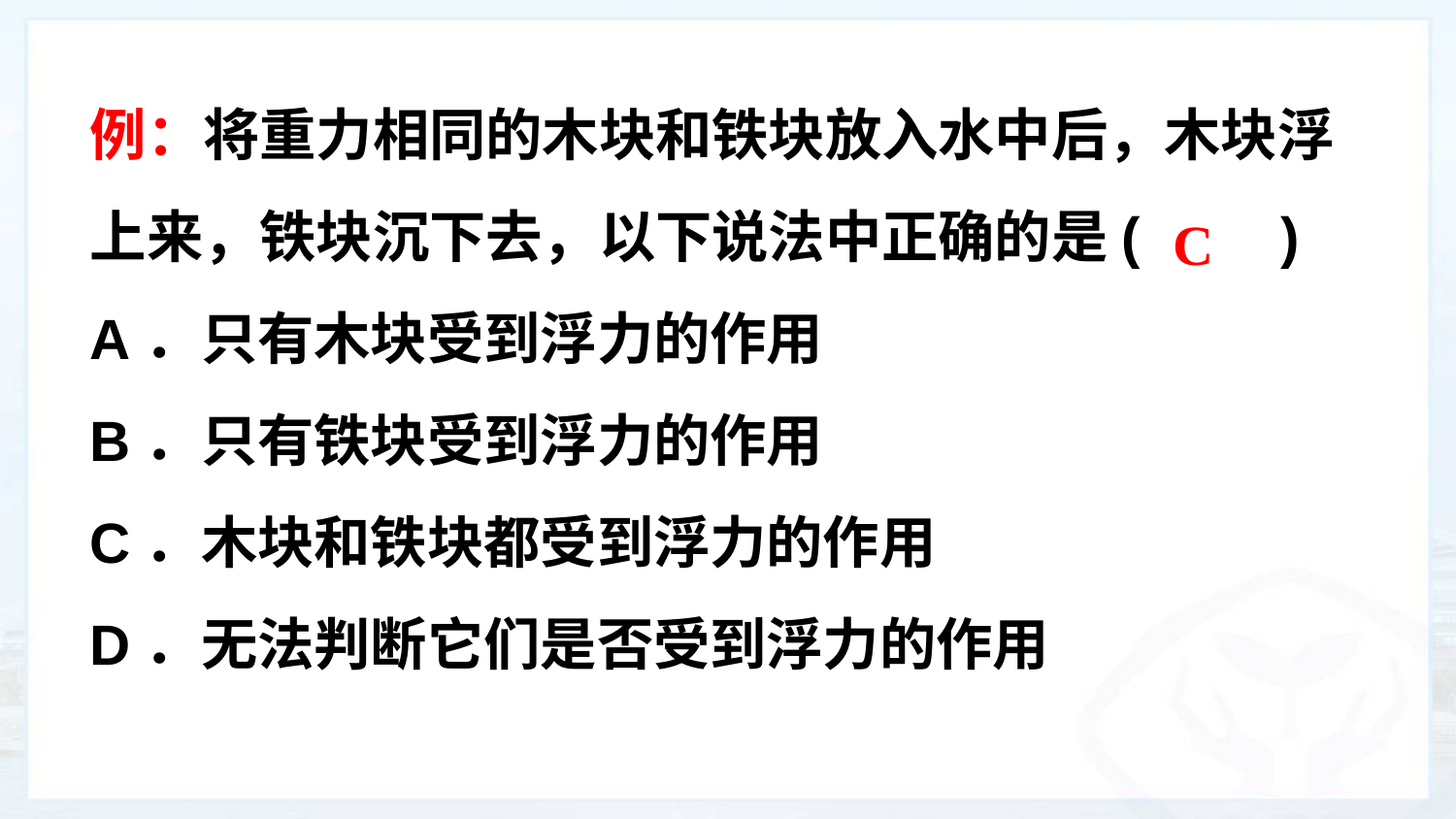

例：将重力相同的木块和铁块放入水中后，木块浮上来，铁块沉下去，以下说法中正确的是(　　)
A．只有木块受到浮力的作用
B．只有铁块受到浮力的作用
C．木块和铁块都受到浮力的作用
D．无法判断它们是否受到浮力的作用
C